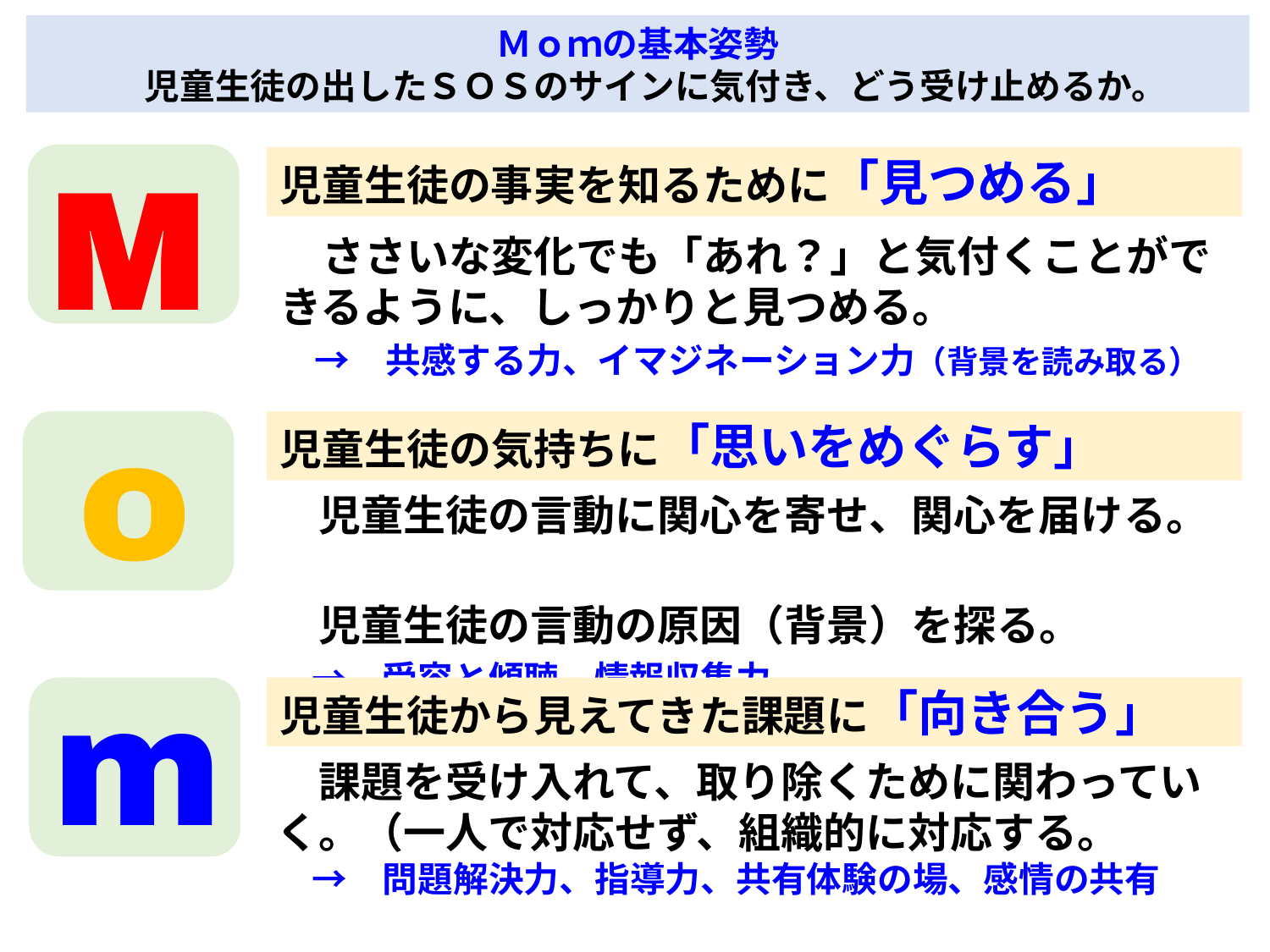

Ｍｏｍの基本姿勢
　児童生徒の出したＳＯＳのサインに気付き、どう受け止めるか。
M

児童生徒の事実を知るために「見つめる」
　ささいな変化でも「あれ？」と気付くことができるように、しっかりと見つめる。
　→　共感する力、イマジネーション力（背景を読み取る）
o

児童生徒の気持ちに「思いをめぐらす」
　児童生徒の言動に関心を寄せ、関心を届ける。
　児童生徒の言動の原因（背景）を探る。
　→　受容と傾聴、情報収集力
m

児童生徒から見えてきた課題に「向き合う」
　課題を受け入れて、取り除くために関わっていく。（一人で対応せず、組織的に対応する。
　→　問題解決力、指導力、共有体験の場、感情の共有